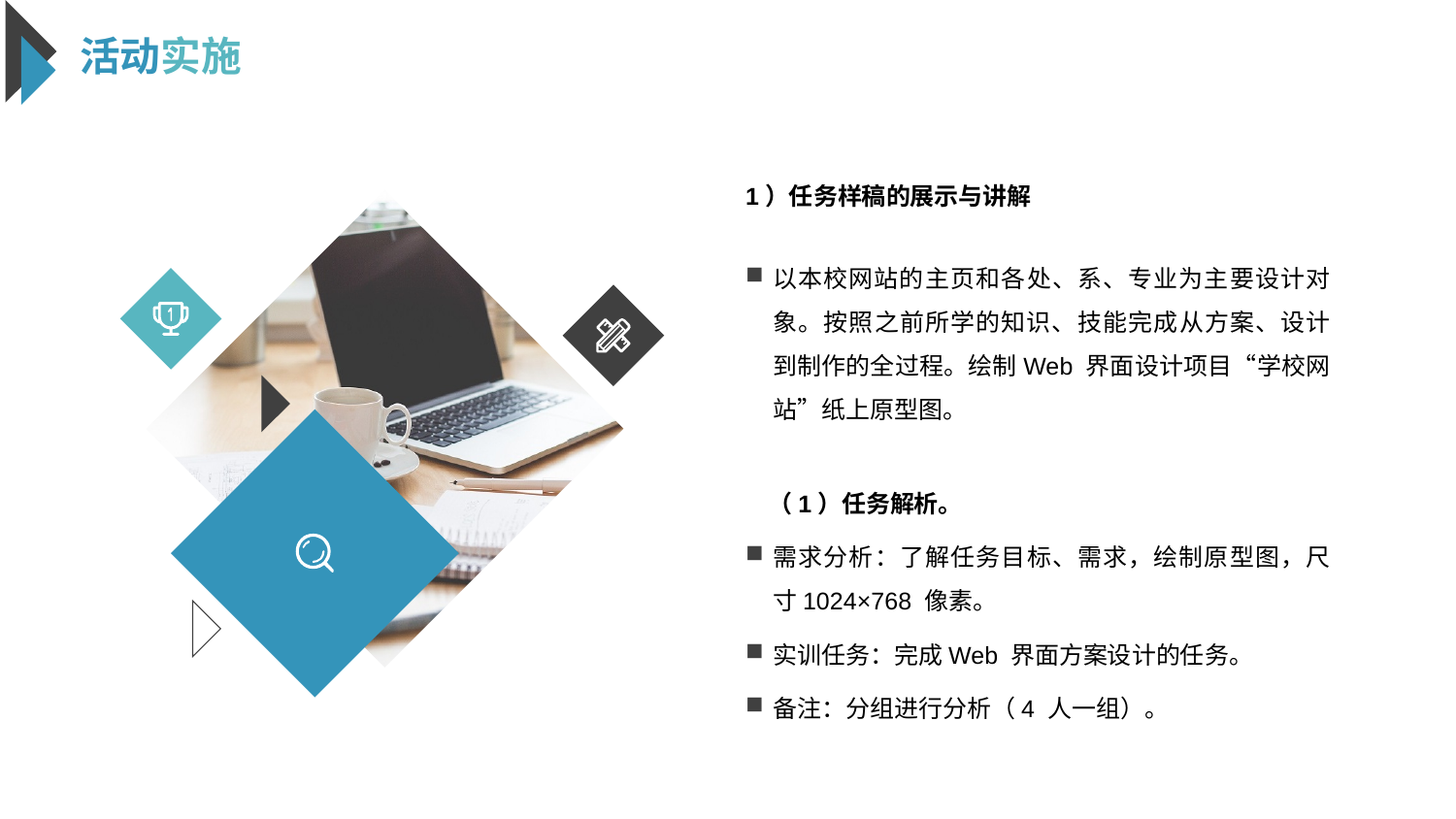

活动实施

1）任务样稿的展示与讲解

以本校网站的主页和各处、系、专业为主要设计对象。按照之前所学的知识、技能完成从方案、设计到制作的全过程。绘制Web 界面设计项目“学校网站”纸上原型图。

   （1）任务解析。
需求分析：了解任务目标、需求，绘制原型图，尺寸1024×768 像素。
实训任务：完成Web 界面方案设计的任务。
备注：分组进行分析（4 人一组）。